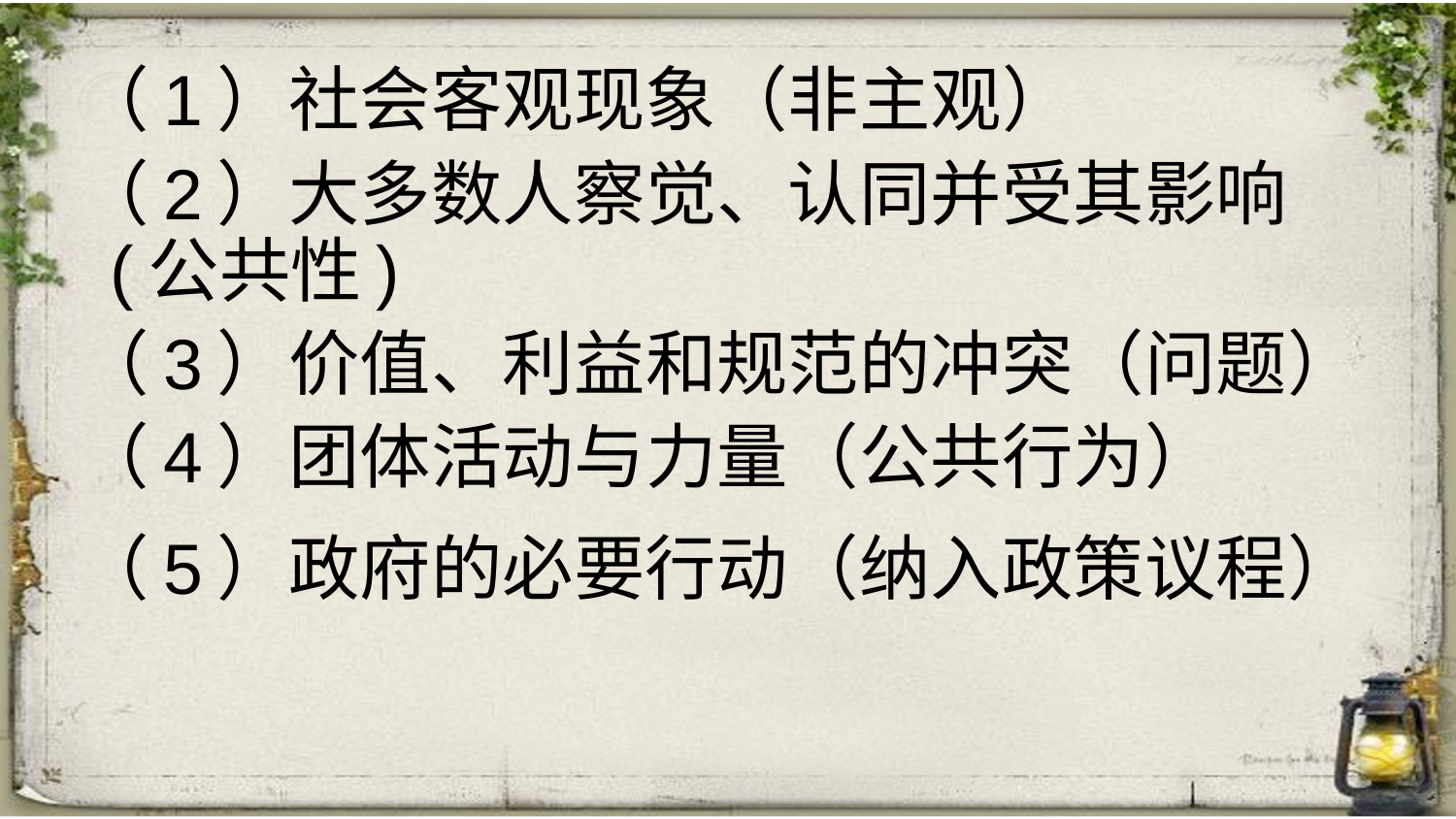

（1）社会客观现象（非主观）
（2）大多数人察觉、认同并受其影响(公共性)
（3）价值、利益和规范的冲突（问题）
（4）团体活动与力量（公共行为）
（5）政府的必要行动（纳入政策议程）